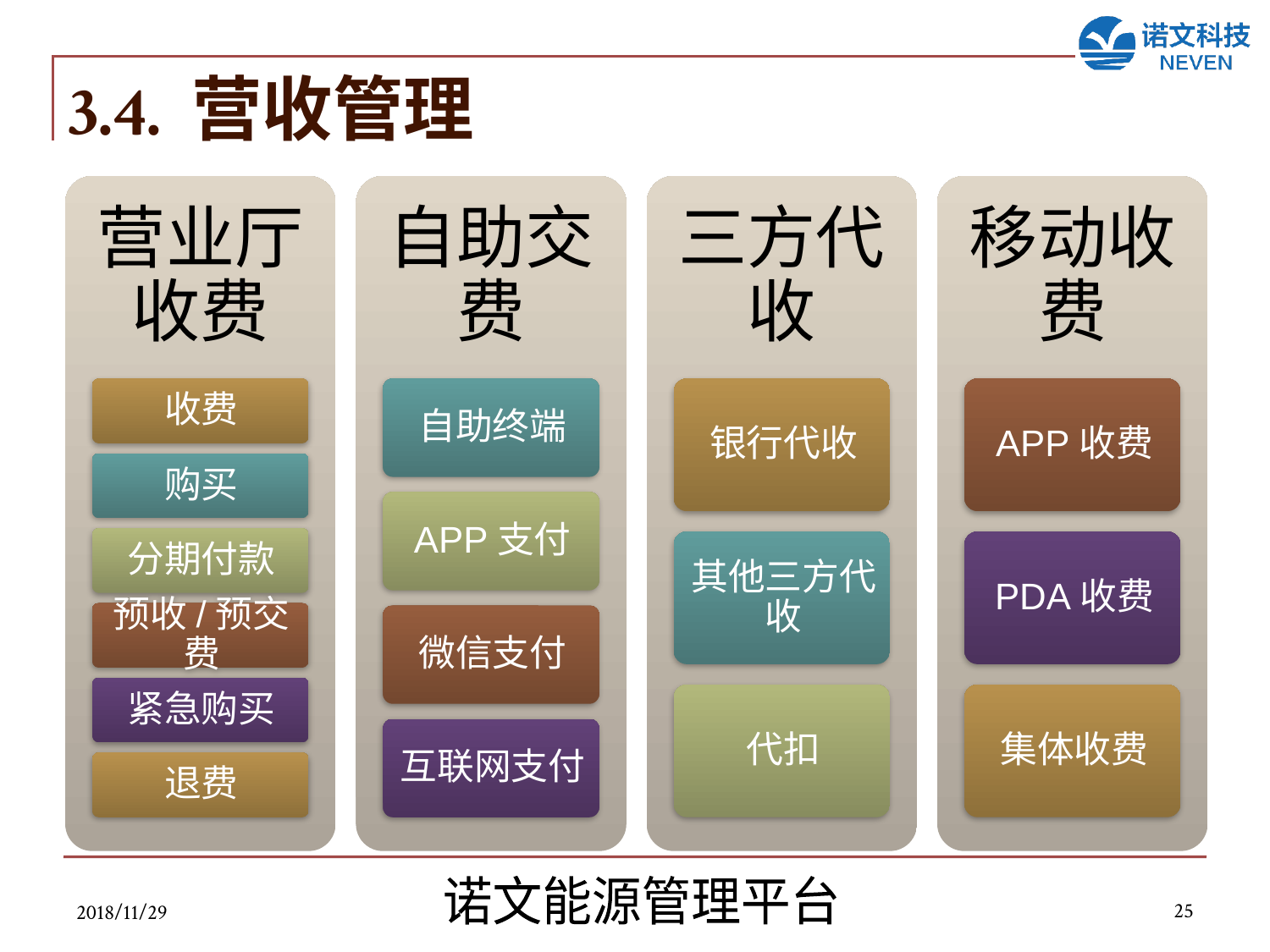

# 3.4. 营收管理
营业厅收费
收费
购买
分期付款
预收/预交费
紧急购买
退费
自助交费
自助终端
APP支付
微信支付
互联网支付
三方代收
银行代收
其他三方代收
代扣
移动收费
APP收费
PDA收费
集体收费
2018/11/29
25